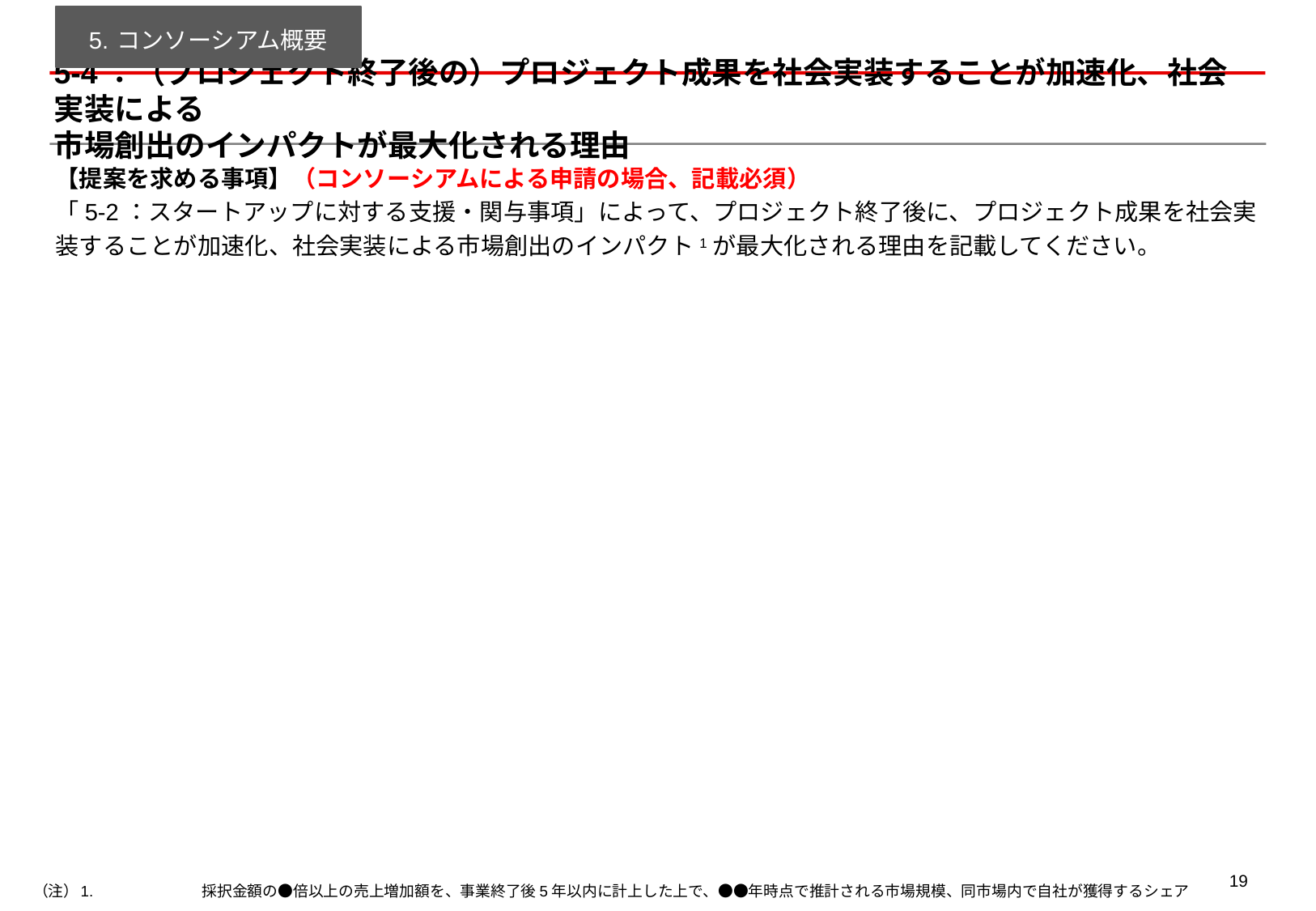

コンソーシアム概要
# 5-4：（プロジェクト終了後の）プロジェクト成果を社会実装することが加速化、社会実装による 市場創出のインパクトが最大化される理由
【提案を求める事項】（コンソーシアムによる申請の場合、記載必須）
「5-2：スタートアップに対する支援・関与事項」によって、プロジェクト終了後に、プロジェクト成果を社会実装することが加速化、社会実装による市場創出のインパクト1が最大化される理由を記載してください。
（注）	1.	採択金額の●倍以上の売上増加額を、事業終了後5年以内に計上した上で、●●年時点で推計される市場規模、同市場内で自社が獲得するシェア